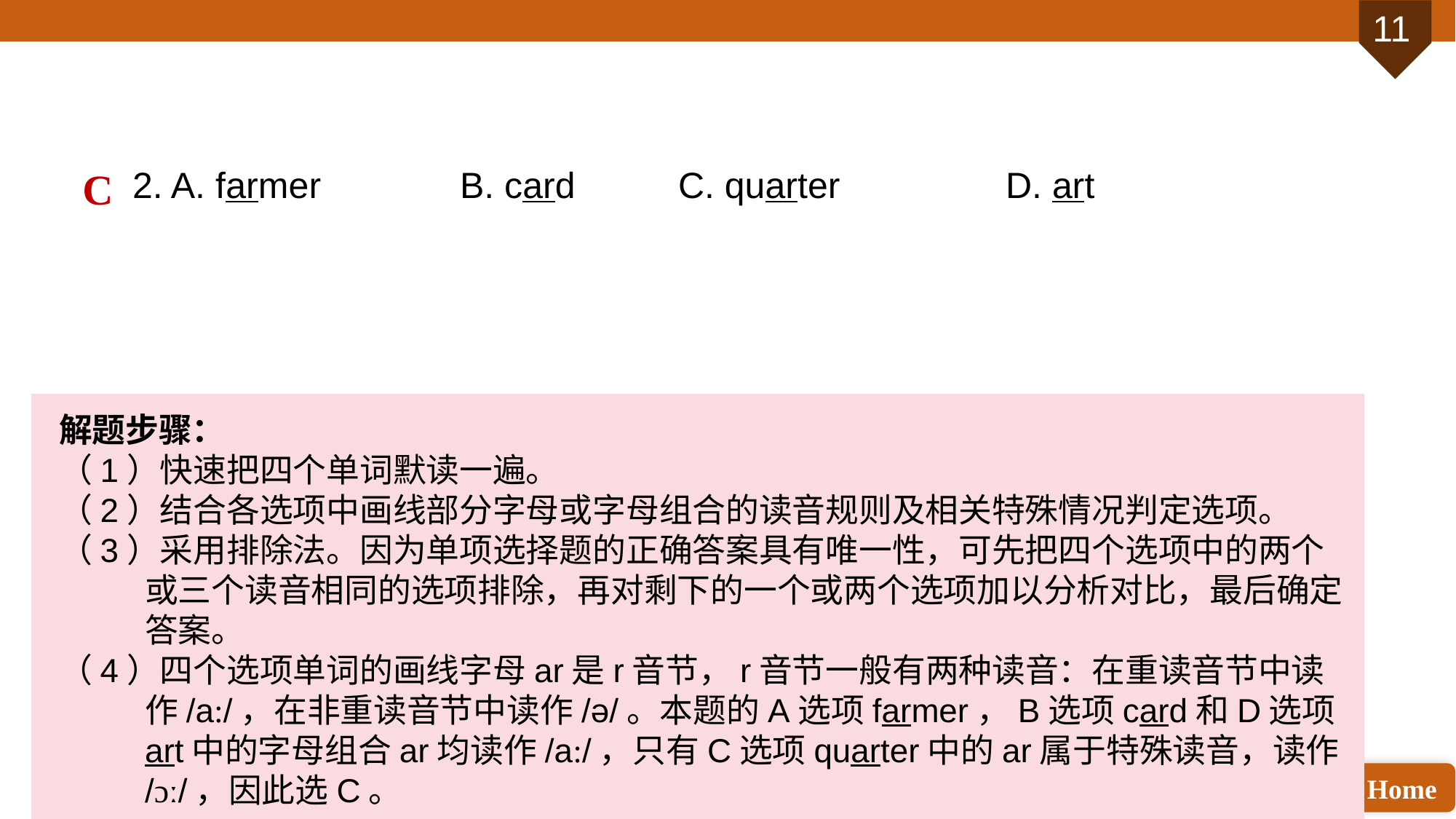

C
2. A. farmer 		B. card 	C. quarter 		D. art

解题步骤：
（1）快速把四个单词默读一遍。
（2）结合各选项中画线部分字母或字母组合的读音规则及相关特殊情况判定选项。
（3）采用排除法。因为单项选择题的正确答案具有唯一性，可先把四个选项中的两个或三个读音相同的选项排除，再对剩下的一个或两个选项加以分析对比，最后确定答案。
（4）四个选项单词的画线字母ar是r音节，r音节一般有两种读音：在重读音节中读作/a:/，在非重读音节中读作/ə/。本题的A选项farmer，B选项card和D选项art中的字母组合ar均读作/a:/，只有C选项quarter中的ar属于特殊读音，读作/ɔː/，因此选C。